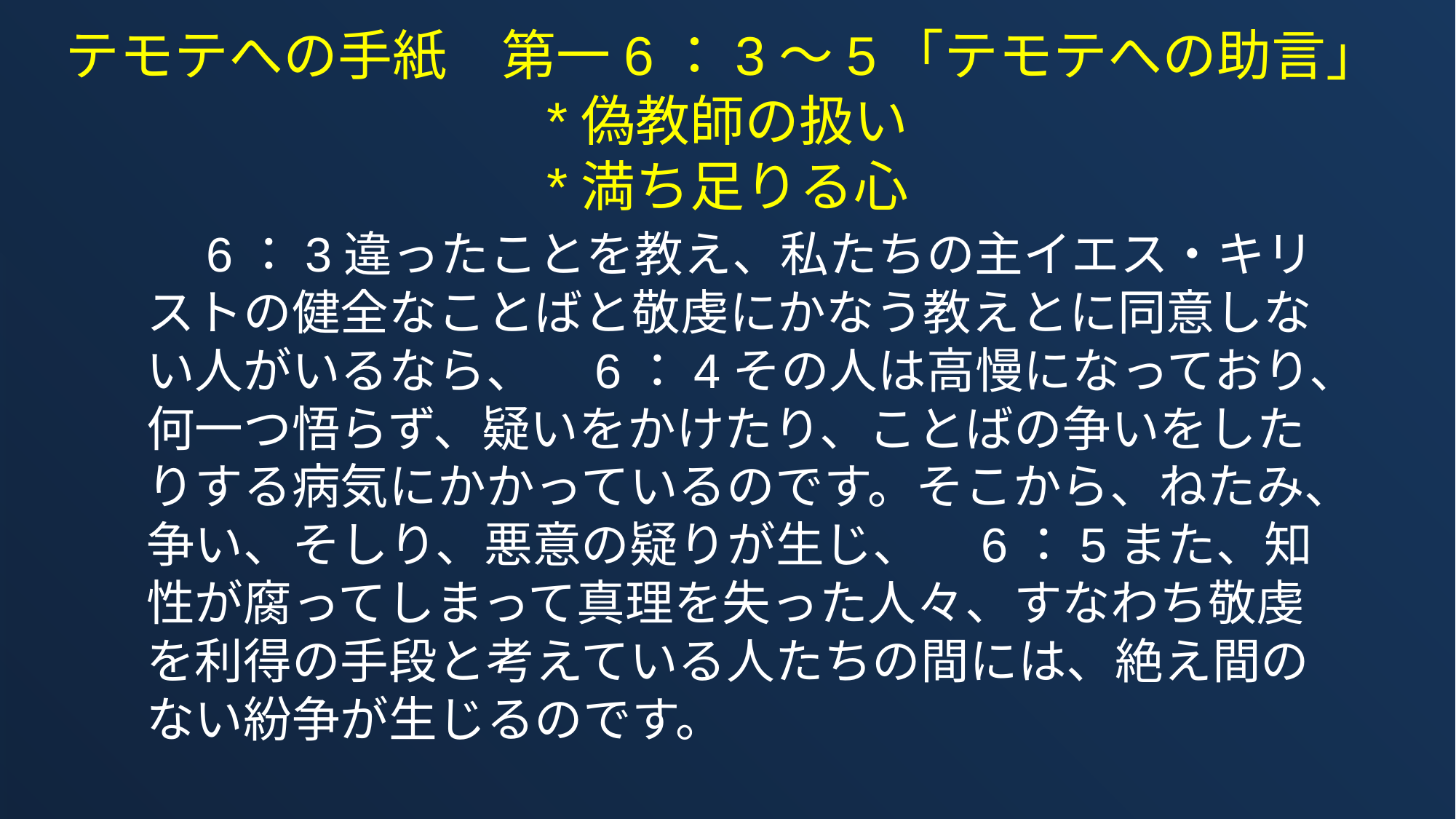

テモテへの手紙　第一6：3～5「テモテへの助言」
*偽教師の扱い
*満ち足りる心
　6：3違ったことを教え、私たちの主イエス・キリストの健全なことばと敬虔にかなう教えとに同意しない人がいるなら、　6：4その人は高慢になっており、何一つ悟らず、疑いをかけたり、ことばの争いをしたりする病気にかかっているのです。そこから、ねたみ、争い、そしり、悪意の疑りが生じ、　6：5また、知性が腐ってしまって真理を失った人々、すなわち敬虔を利得の手段と考えている人たちの間には、絶え間のない紛争が生じるのです。